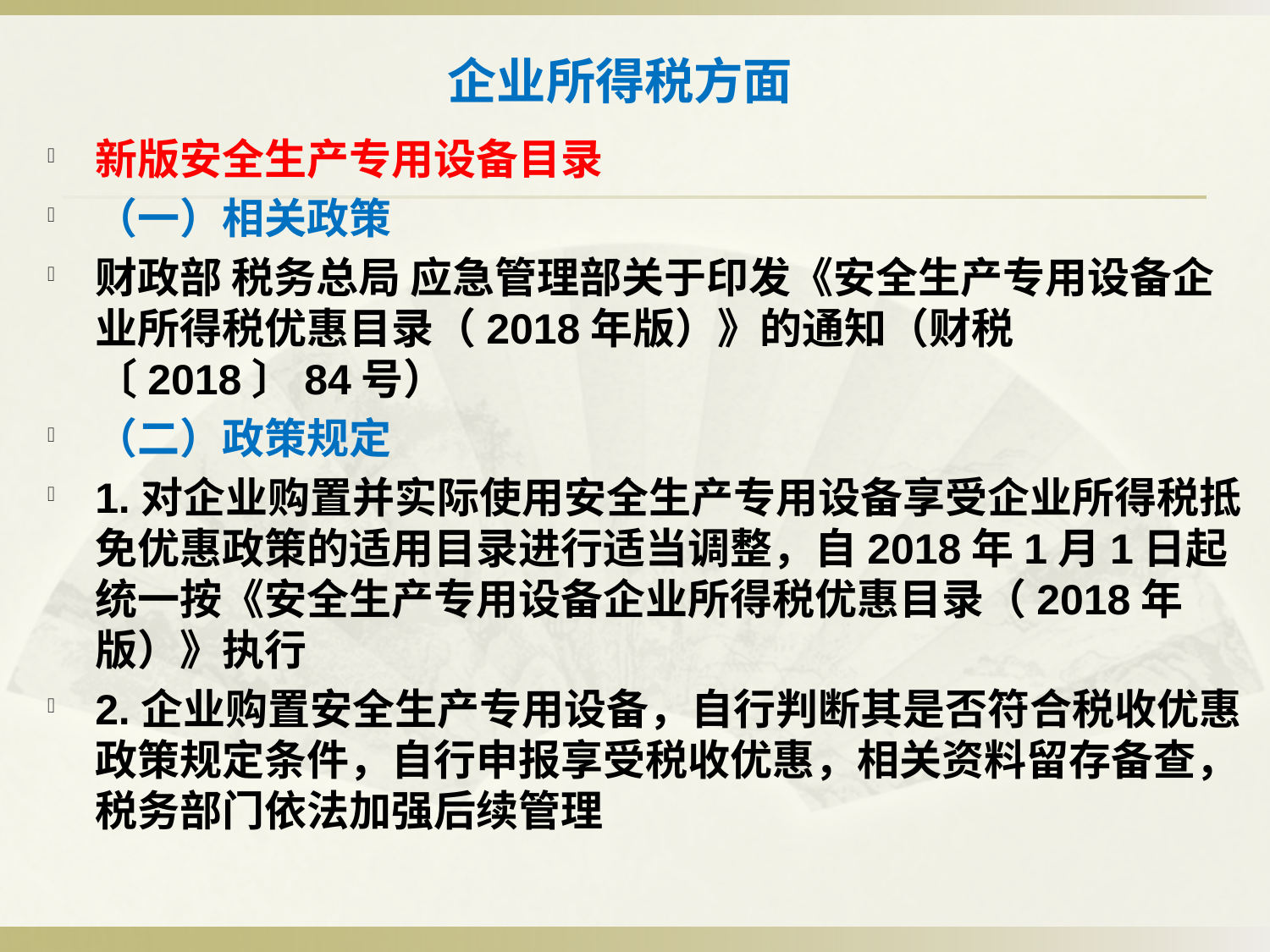

# 企业所得税方面
新版安全生产专用设备目录
（一）相关政策
财政部 税务总局 应急管理部关于印发《安全生产专用设备企业所得税优惠目录（2018年版）》的通知（财税〔2018〕84号）
（二）政策规定
1.对企业购置并实际使用安全生产专用设备享受企业所得税抵免优惠政策的适用目录进行适当调整，自2018年1月1日起统一按《安全生产专用设备企业所得税优惠目录（2018年版）》执行
2.企业购置安全生产专用设备，自行判断其是否符合税收优惠政策规定条件，自行申报享受税收优惠，相关资料留存备查，税务部门依法加强后续管理